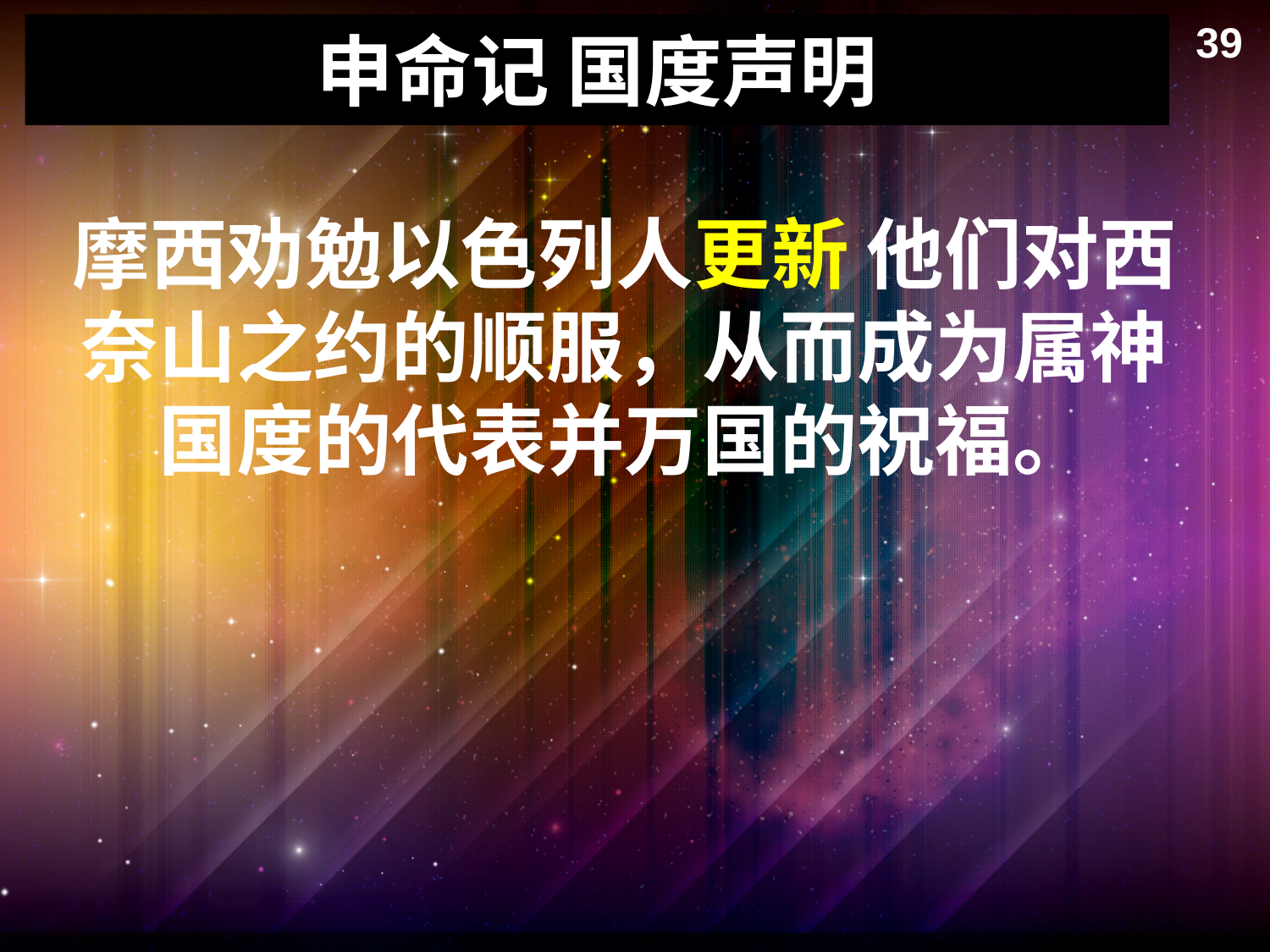

39
# 申命记 国度声明
摩西劝勉以色列人更新 他们对西奈山之约的顺服，从而成为属神国度的代表并万国的祝福。